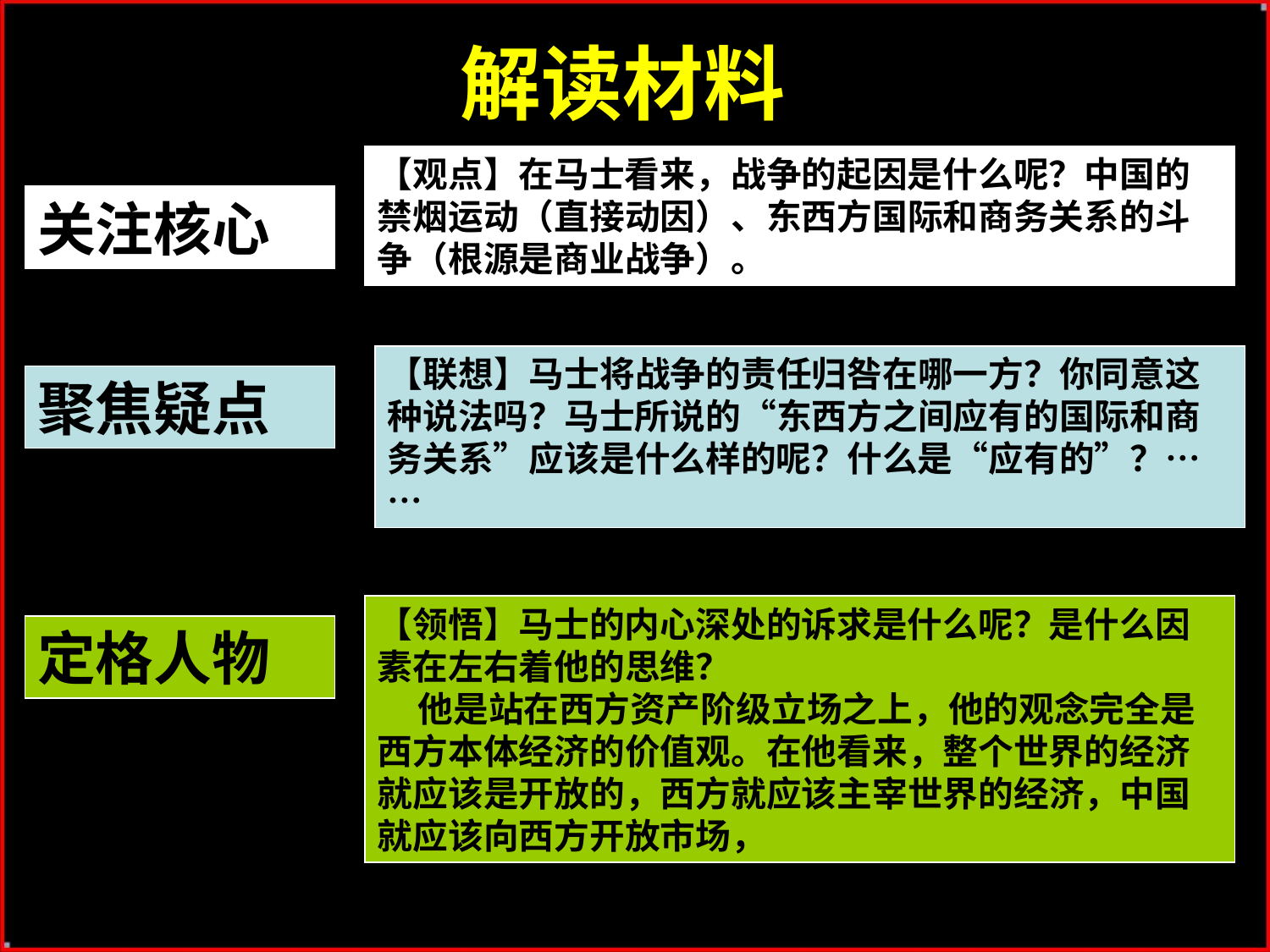

解读材料
【观点】在马士看来，战争的起因是什么呢？中国的禁烟运动（直接动因）、东西方国际和商务关系的斗争（根源是商业战争）。
关注核心
【联想】马士将战争的责任归咎在哪一方？你同意这种说法吗？马士所说的“东西方之间应有的国际和商务关系”应该是什么样的呢？什么是“应有的”？……
聚焦疑点
【领悟】马士的内心深处的诉求是什么呢？是什么因素在左右着他的思维？
    他是站在西方资产阶级立场之上，他的观念完全是西方本体经济的价值观。在他看来，整个世界的经济就应该是开放的，西方就应该主宰世界的经济，中国就应该向西方开放市场，
定格人物